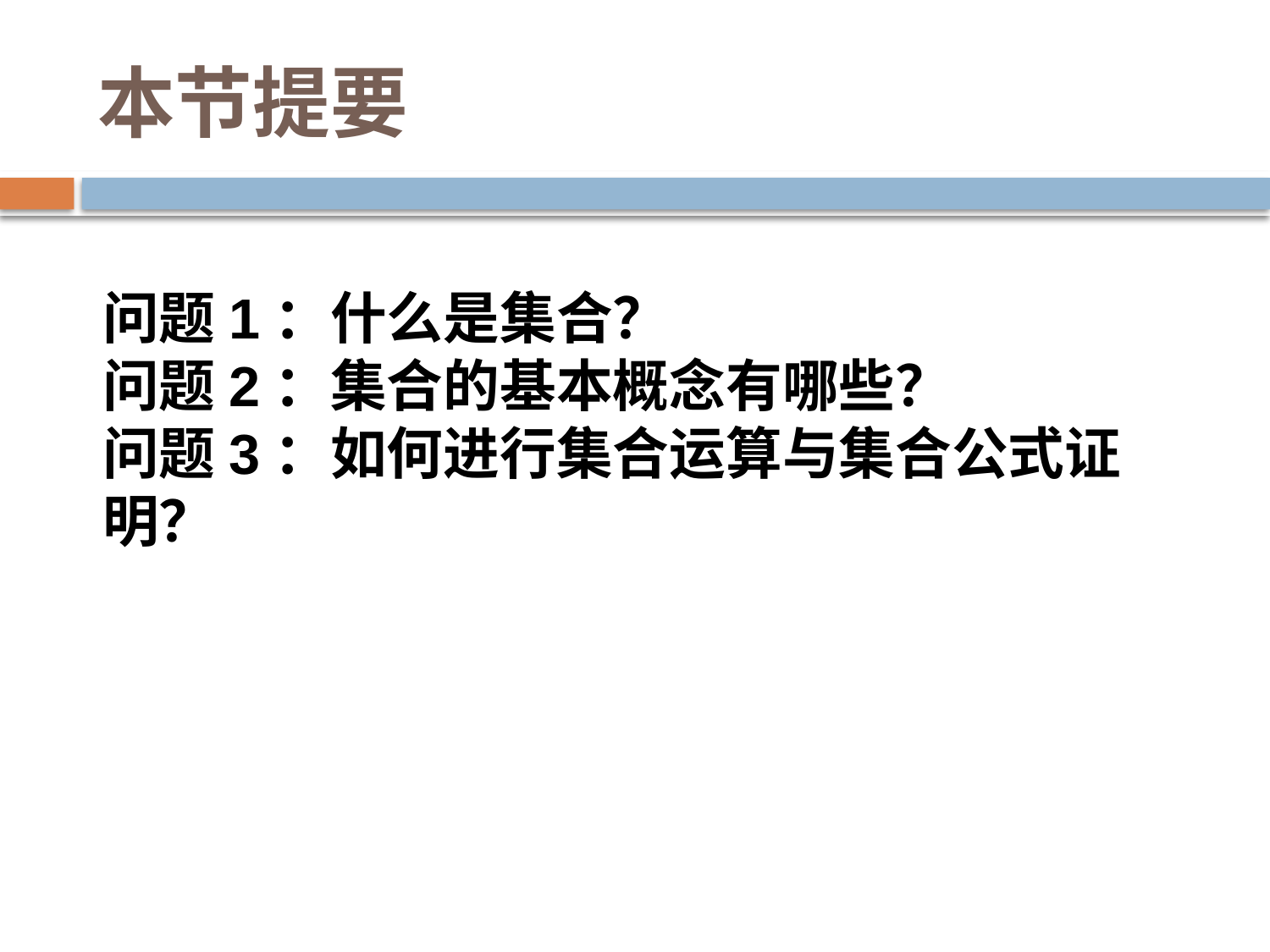

# 本节提要
问题1：什么是集合？
问题2：集合的基本概念有哪些？
问题3：如何进行集合运算与集合公式证明？